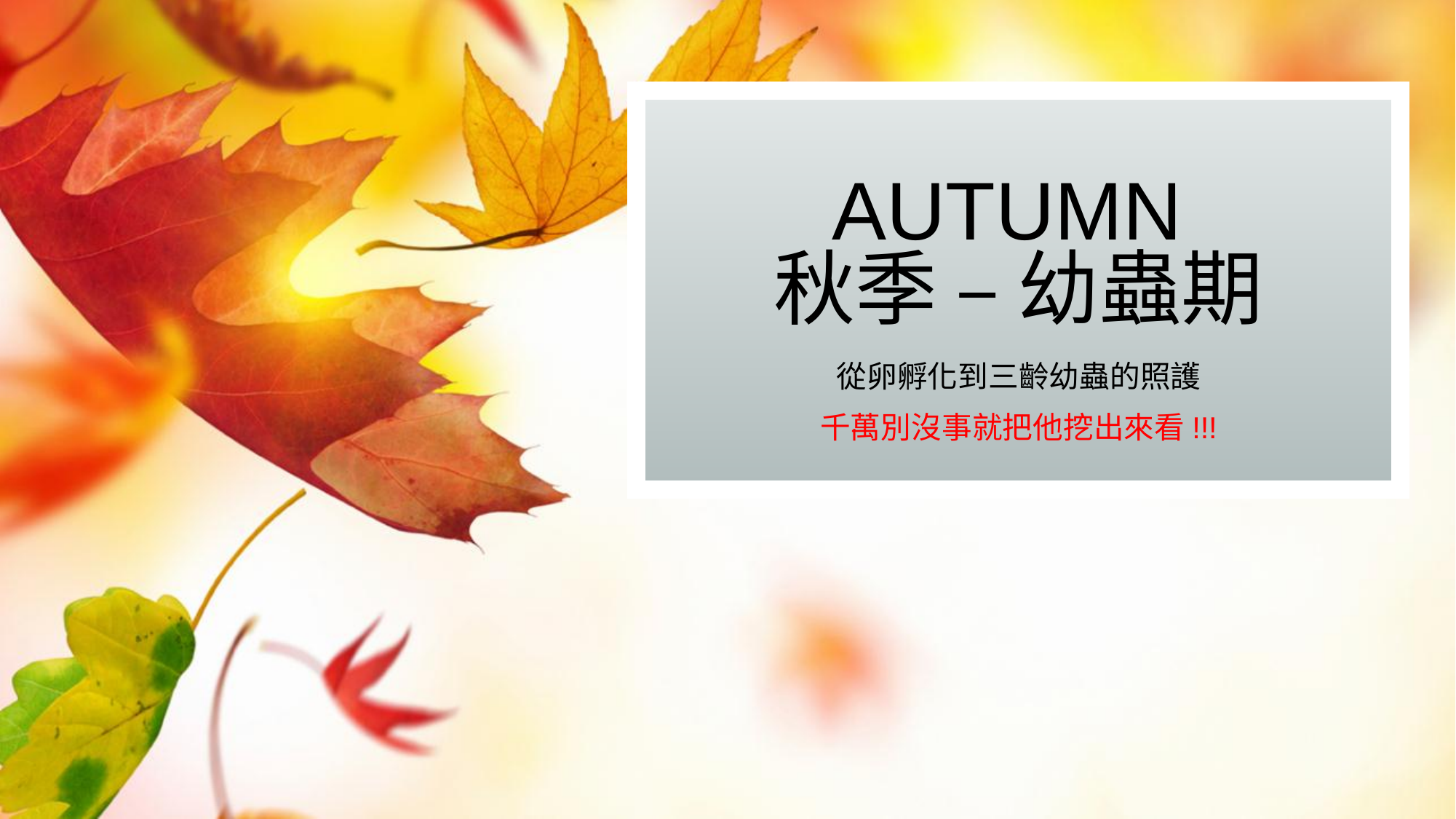

# Autumn 秋季 – 幼蟲期
從卵孵化到三齡幼蟲的照護
千萬別沒事就把他挖出來看!!!